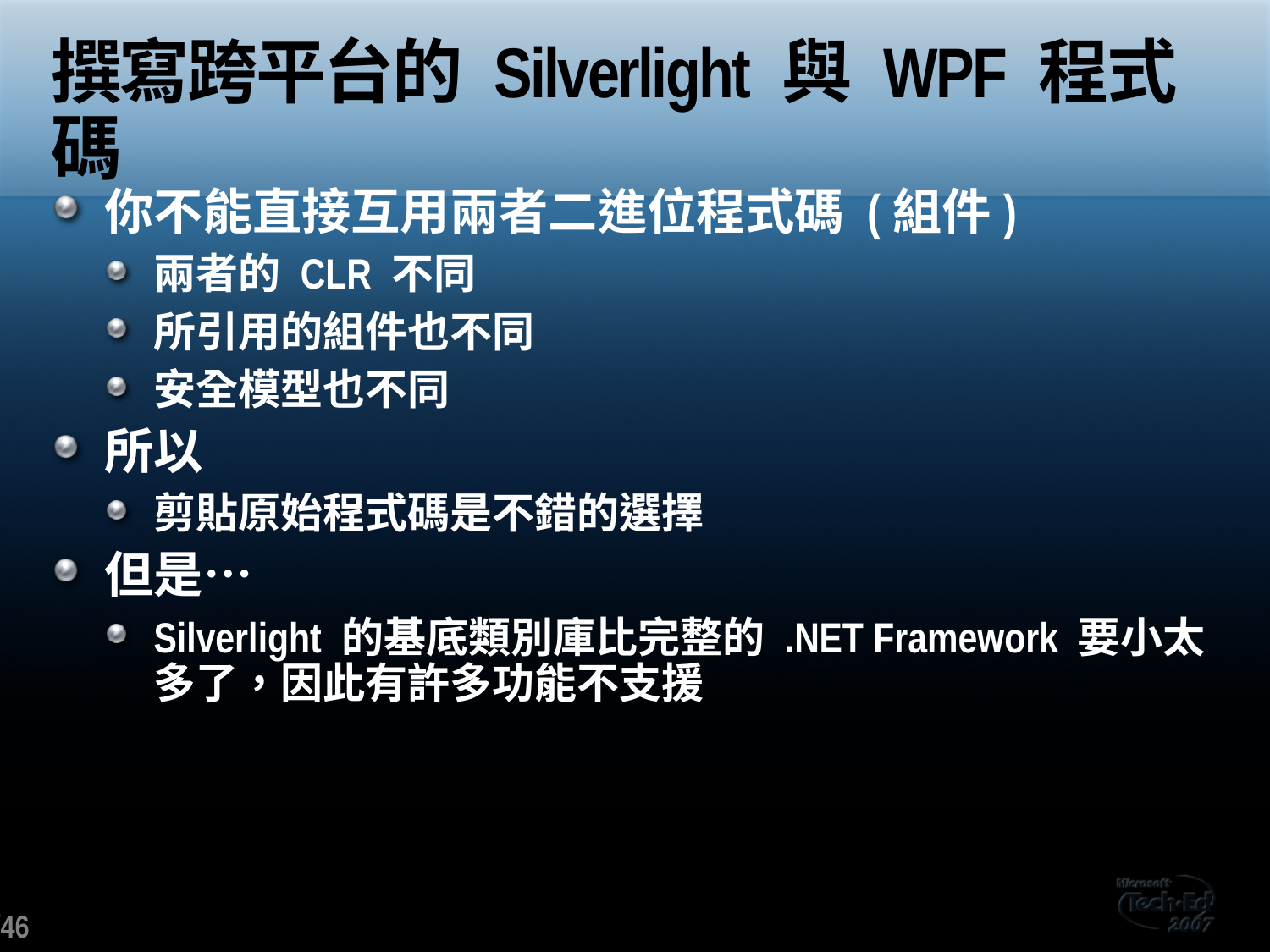

# 撰寫跨平台的 Silverlight 與 WPF 程式碼
你不能直接互用兩者二進位程式碼 (組件)
兩者的 CLR 不同
所引用的組件也不同
安全模型也不同
所以
剪貼原始程式碼是不錯的選擇
但是…
Silverlight 的基底類別庫比完整的 .NET Framework 要小太多了，因此有許多功能不支援